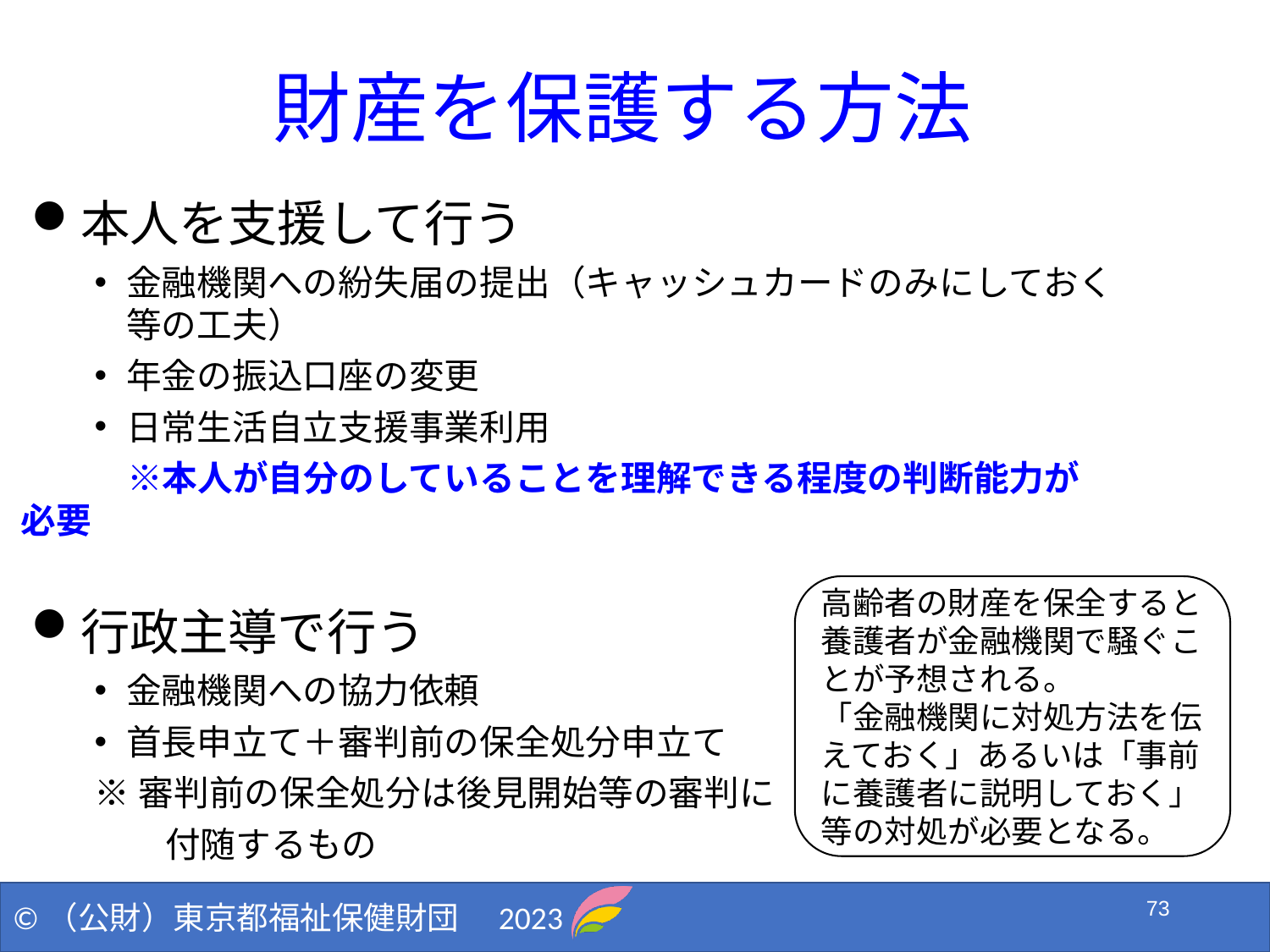

# 財産を保護する方法
本人を支援して行う
金融機関への紛失届の提出（キャッシュカードのみにしておく等の工夫）
年金の振込口座の変更
日常生活自立支援事業利用
　　　※本人が自分のしていることを理解できる程度の判断能力が必要

行政主導で行う
金融機関への協力依頼
首長申立て＋審判前の保全処分申立て
※審判前の保全処分は後見開始等の審判に
　　付随するもの

高齢者の財産を保全すると養護者が金融機関で騒ぐことが予想される。
「金融機関に対処方法を伝えておく」あるいは「事前に養護者に説明しておく」等の対処が必要となる。
73